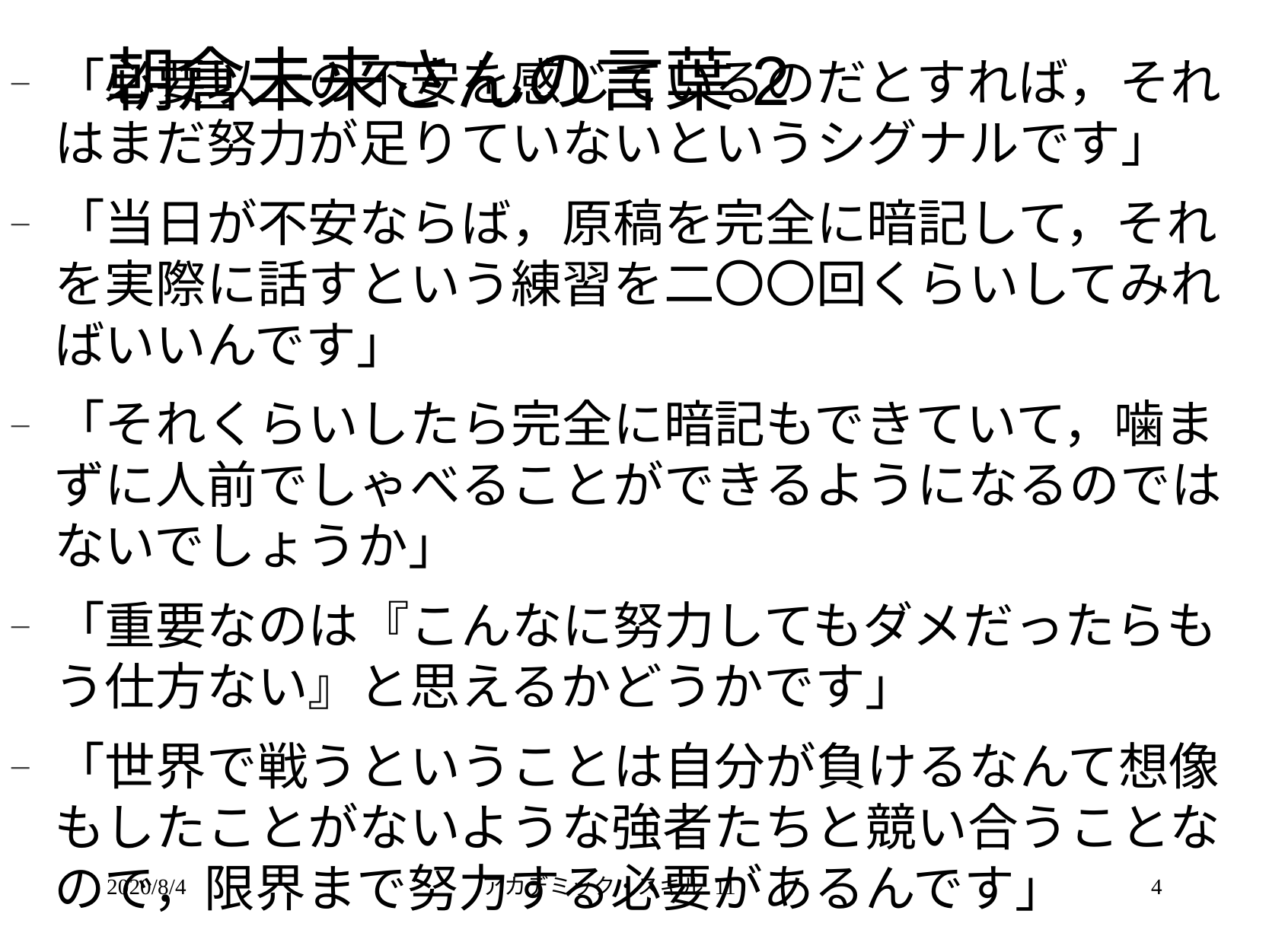

# 朝倉未来さんの言葉2
「必要以上の不安を感じているのだとすれば，それはまだ努力が足りていないというシグナルです」
「当日が不安ならば，原稿を完全に暗記して，それを実際に話すという練習を二〇〇回くらいしてみればいいんです」
「それくらいしたら完全に暗記もできていて，噛まずに人前でしゃべることができるようになるのではないでしょうか」
「重要なのは『こんなに努力してもダメだったらもう仕方ない』と思えるかどうかです」
「世界で戦うということは自分が負けるなんて想像もしたことがないような強者たちと競い合うことなので，限界まで努力する必要があるんです」
2020/8/4
アカデミック・スキル 11
4